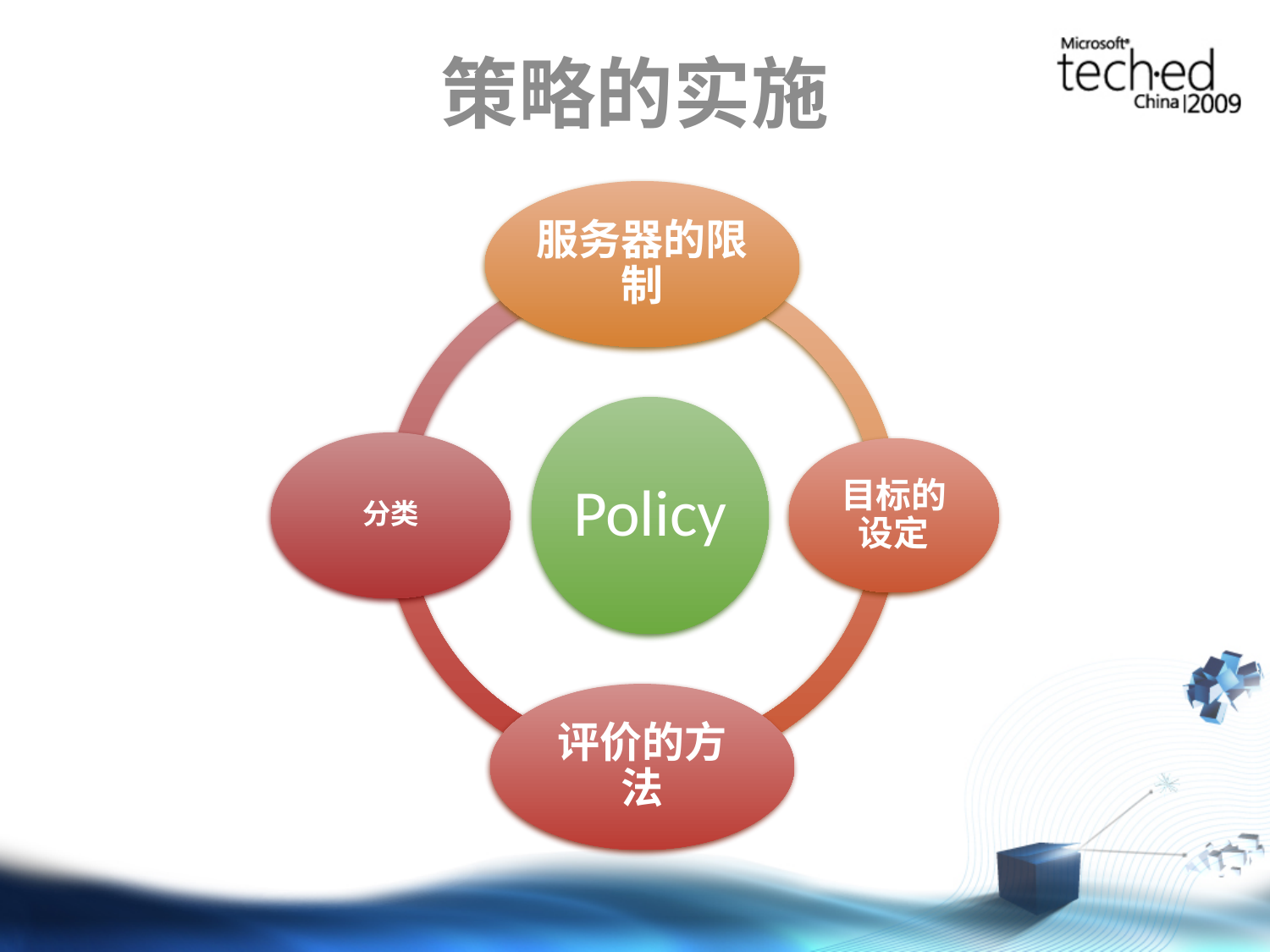

# 策略的实施
Policy
服务器的限制
目标的设定
评价的方法
分类